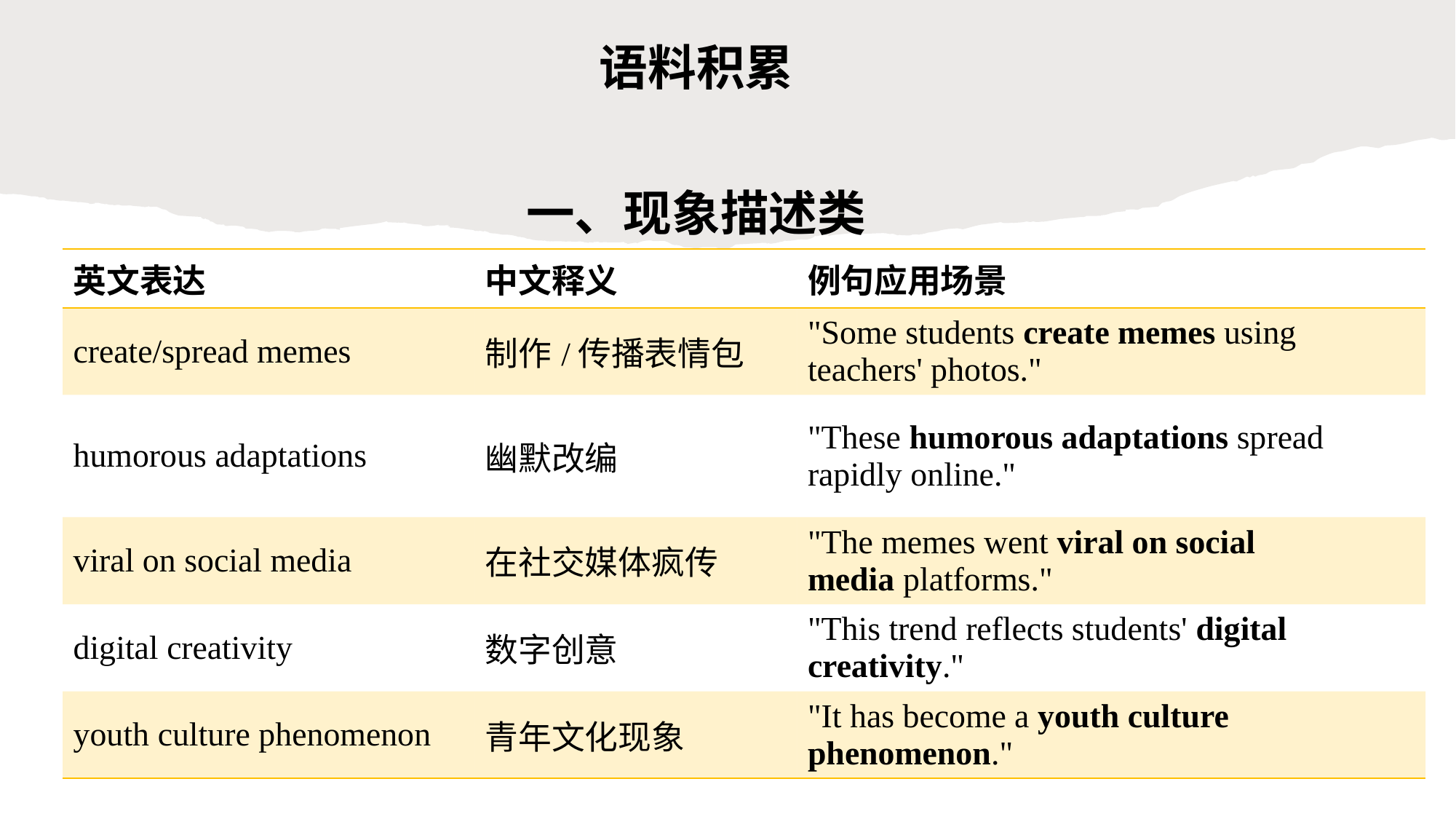

语料积累
一、现象描述类

| 英文表达 | 中文释义 | 例句应用场景 |
| --- | --- | --- |
| create/spread memes | 制作/传播表情包 | "Some students create memes using teachers' photos." |
| humorous adaptations | 幽默改编 | "These humorous adaptations spread rapidly online." |
| viral on social media | 在社交媒体疯传 | "The memes went viral on social media platforms." |
| digital creativity | 数字创意 | "This trend reflects students' digital creativity." |
| youth culture phenomenon | 青年文化现象 | "It has become a youth culture phenomenon." |